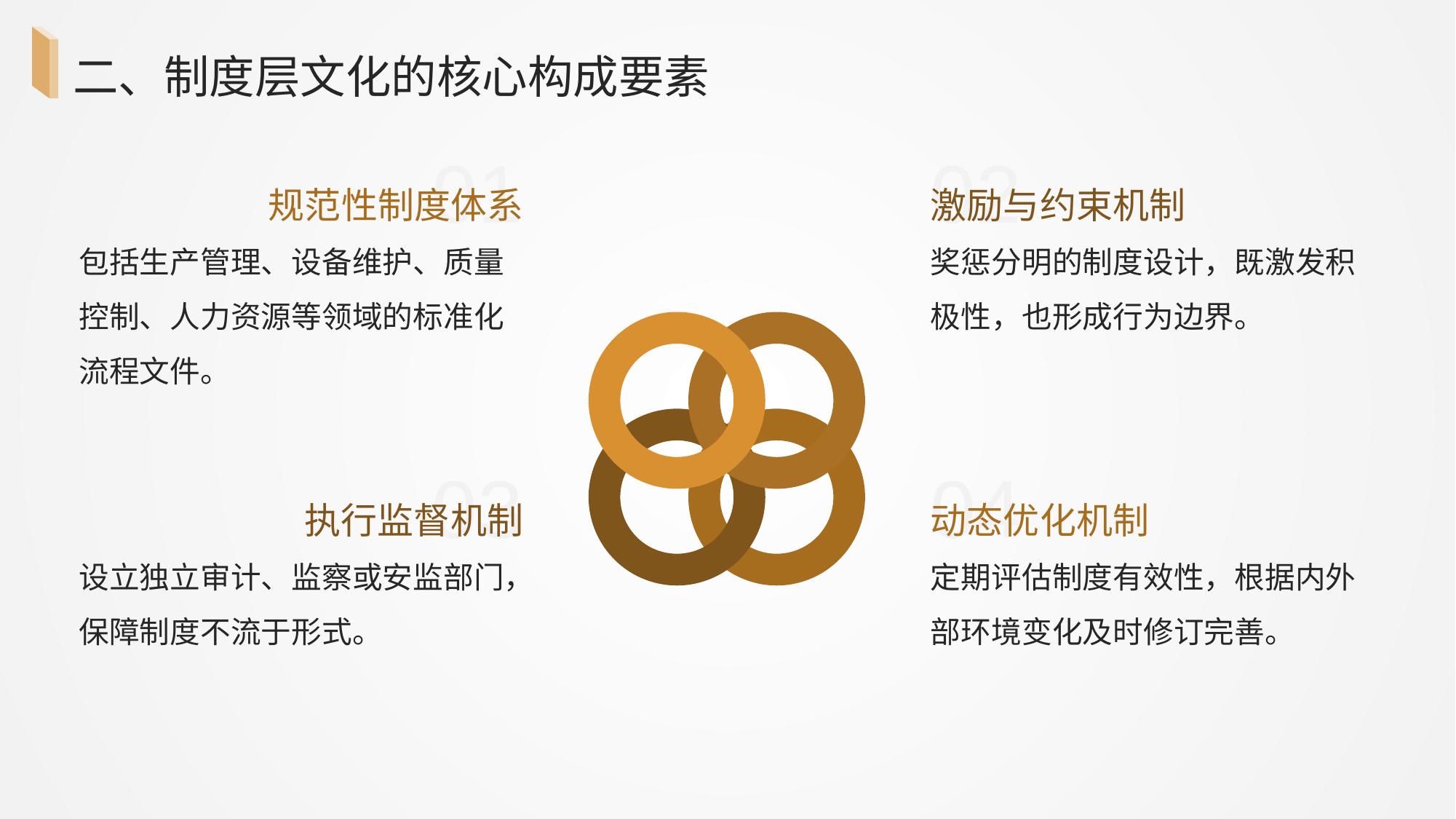

二、制度层文化的核心构成要素

01
02
规范性制度体系
激励与约束机制
包括生产管理、设备维护、质量控制、人力资源等领域的标准化流程文件。
奖惩分明的制度设计，既激发积极性，也形成行为边界。

03
04
执行监督机制
动态优化机制
设立独立审计、监察或安监部门，保障制度不流于形式。
定期评估制度有效性，根据内外部环境变化及时修订完善。